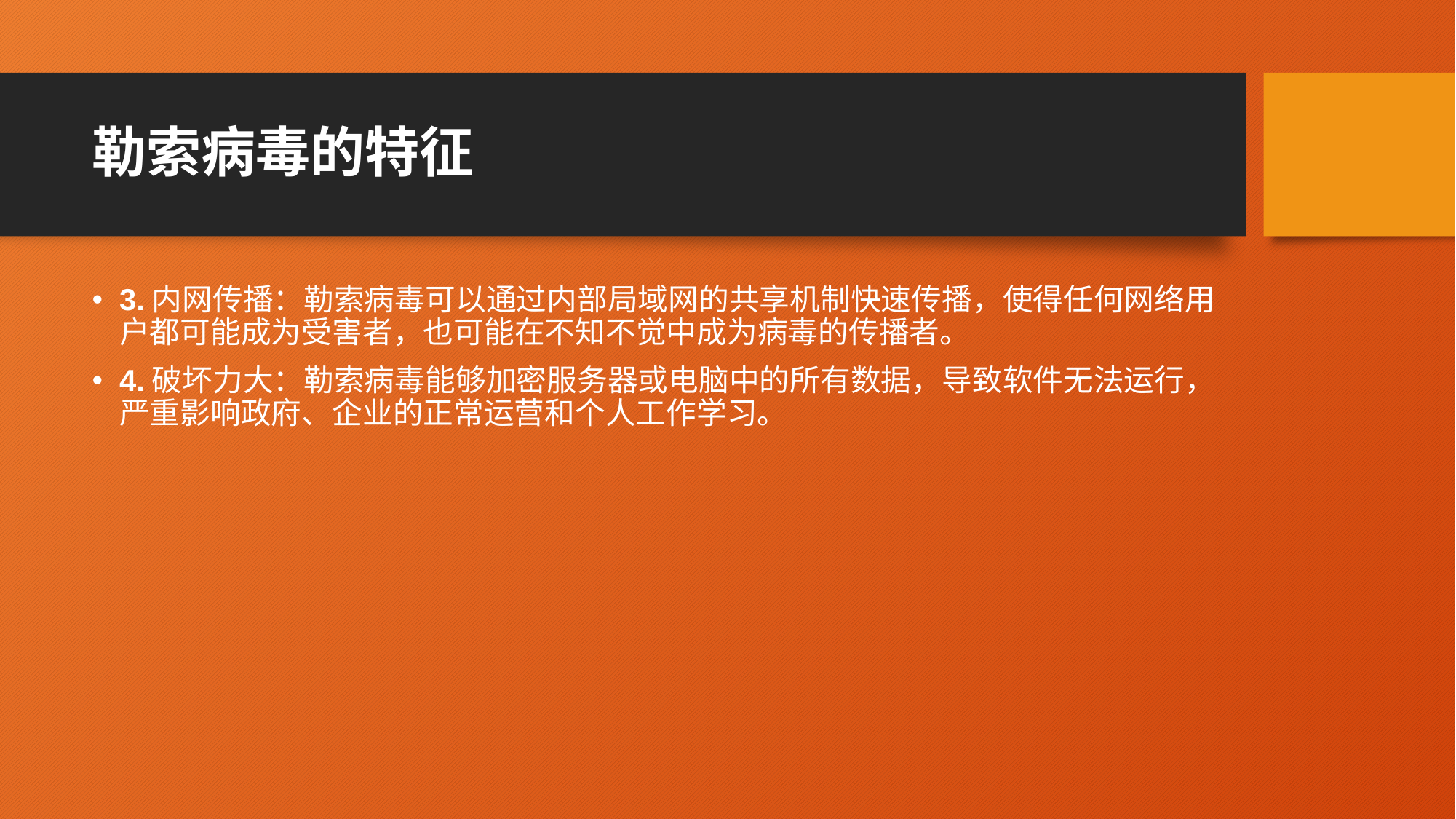

# 勒索病毒的特征
3.内网传播：勒索病毒可以通过内部局域网的共享机制快速传播，使得任何网络用户都可能成为受害者，也可能在不知不觉中成为病毒的传播者。
4.破坏力大：勒索病毒能够加密服务器或电脑中的所有数据，导致软件无法运行，严重影响政府、企业的正常运营和个人工作学习。